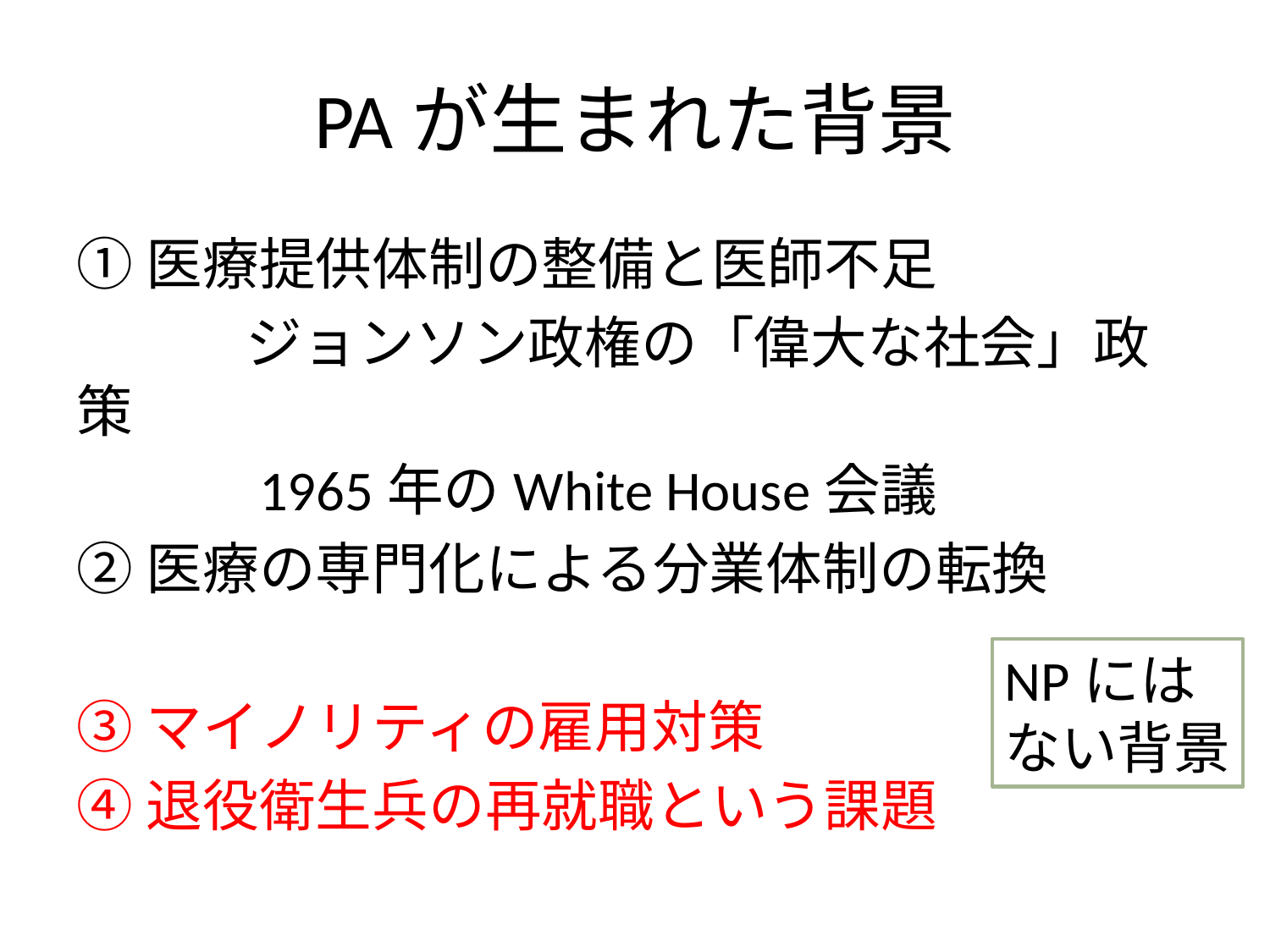

# PAが生まれた背景
①医療提供体制の整備と医師不足
　　　ジョンソン政権の「偉大な社会」政策
　　　1965年のWhite House会議
②医療の専門化による分業体制の転換

③マイノリティの雇用対策
④退役衛生兵の再就職という課題
NPには
ない背景